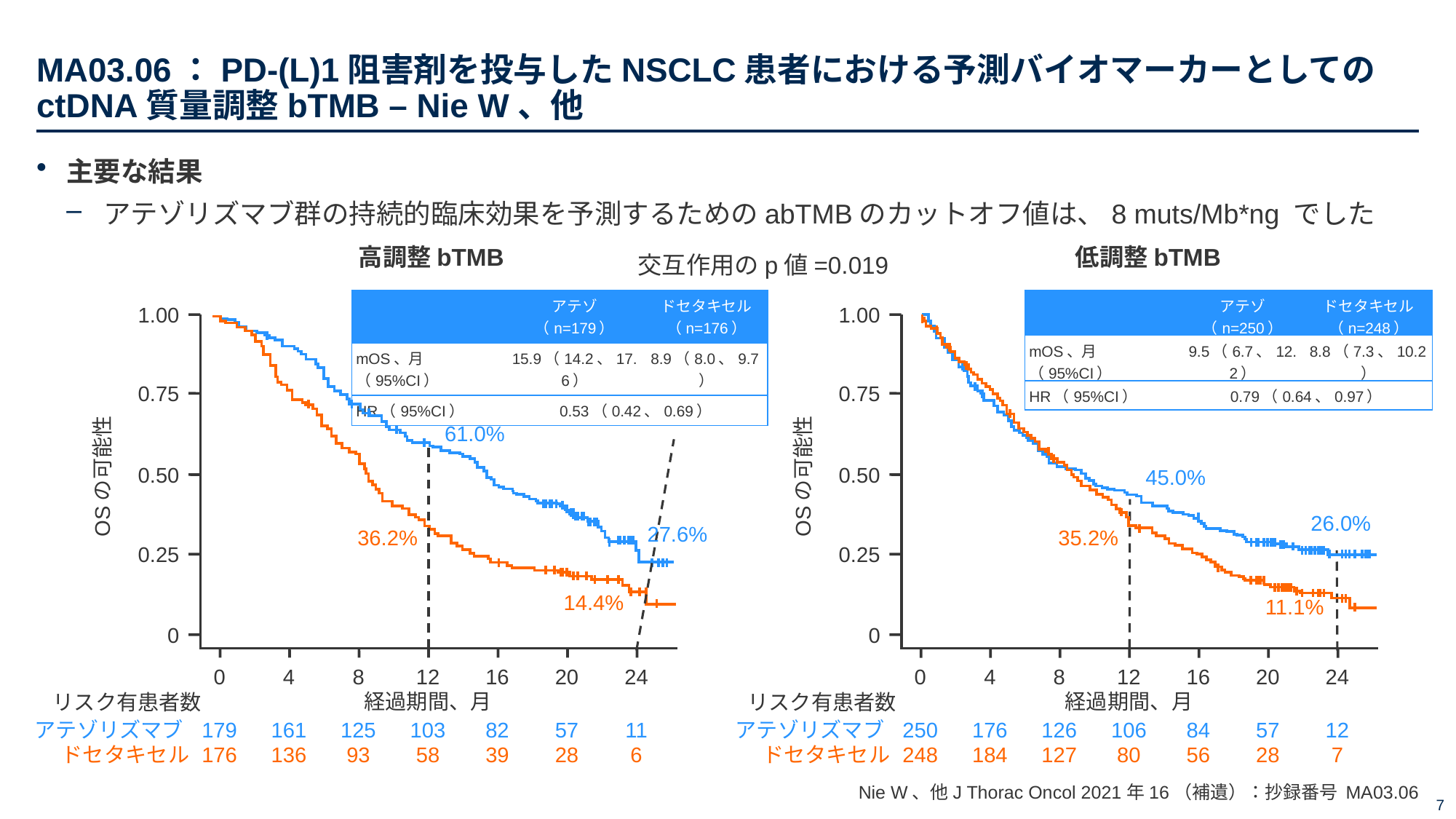

# MA03.06：PD-(L)1阻害剤を投与したNSCLC患者における予測バイオマーカーとしてのctDNA質量調整bTMB – Nie W、他
主要な結果
アテゾリズマブ群の持続的臨床効果を予測するためのabTMBのカットオフ値は、8 muts/Mb*ng でした
高調整bTMB
低調整bTMB
交互作用のp値=0.019
1.00
1.00

0.75
0.75

61.0%
0.50
0.50
OSの可能性
OSの可能性
45.0%

26.0%
27.6%
36.2%
35.2%
0.25
0.25

14.4%
11.1%
0
0

0
4
8
12
16
20
24
0
4
8
12
16
20
24
経過期間、月
経過期間、月
リスク有患者数
リスク有患者数
アテゾリズマブ
アテゾリズマブ
179
161
125
103
82
57
11
250
176
126
106
84
57
12
ドセタキセル
ドセタキセル
176
136
93
58
39
28
6
248
184
127
80
56
28
7
|  | アテゾ （n=179） | ドセタキセル （n=176） |
| --- | --- | --- |
| mOS、月（95%CI） | 15.9（14.2、17.6） | 8.9（8.0、9.7） |
| HR（95%CI） | 0.53（0.42、0.69） |  |
|  | アテゾ （n=250） | ドセタキセル （n=248） |
| --- | --- | --- |
| mOS、月（95%CI） | 9.5（6.7、12.2） | 8.8（7.3、10.2） |
| HR（95%CI） | 0.79（0.64、0.97） |  |
Nie W、他J Thorac Oncol 2021年16（補遺）：抄録番号 MA03.06